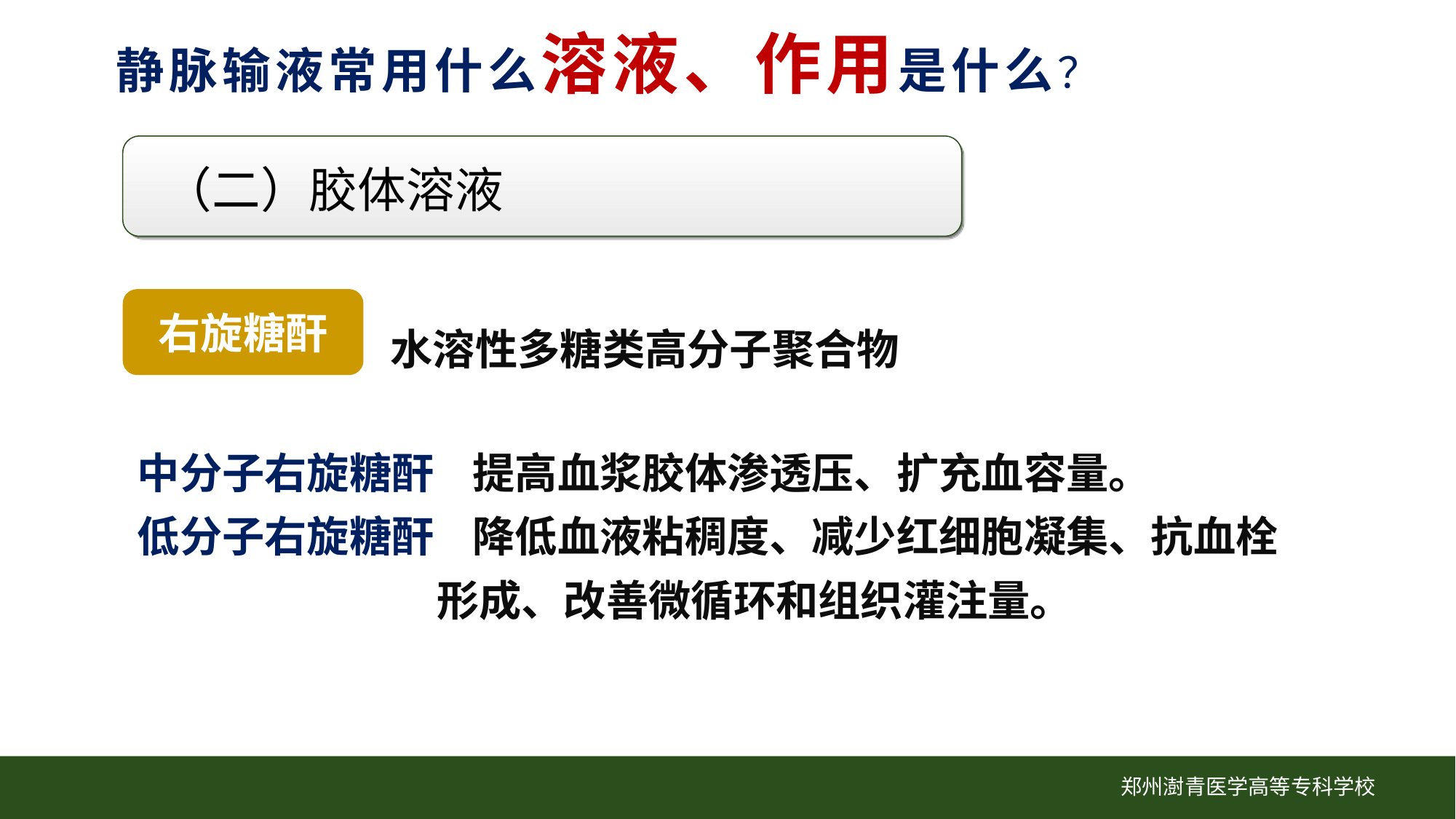

静脉输液常用什么溶液、作用是什么？
 （二）胶体溶液
右旋糖酐
水溶性多糖类高分子聚合物
中分子右旋糖酐    提高血浆胶体渗透压、扩充血容量。
低分子右旋糖酐    降低血液粘稠度、减少红细胞凝集、抗血栓
                              形成、改善微循环和组织灌注量。
郑州澍青医学高等专科学校